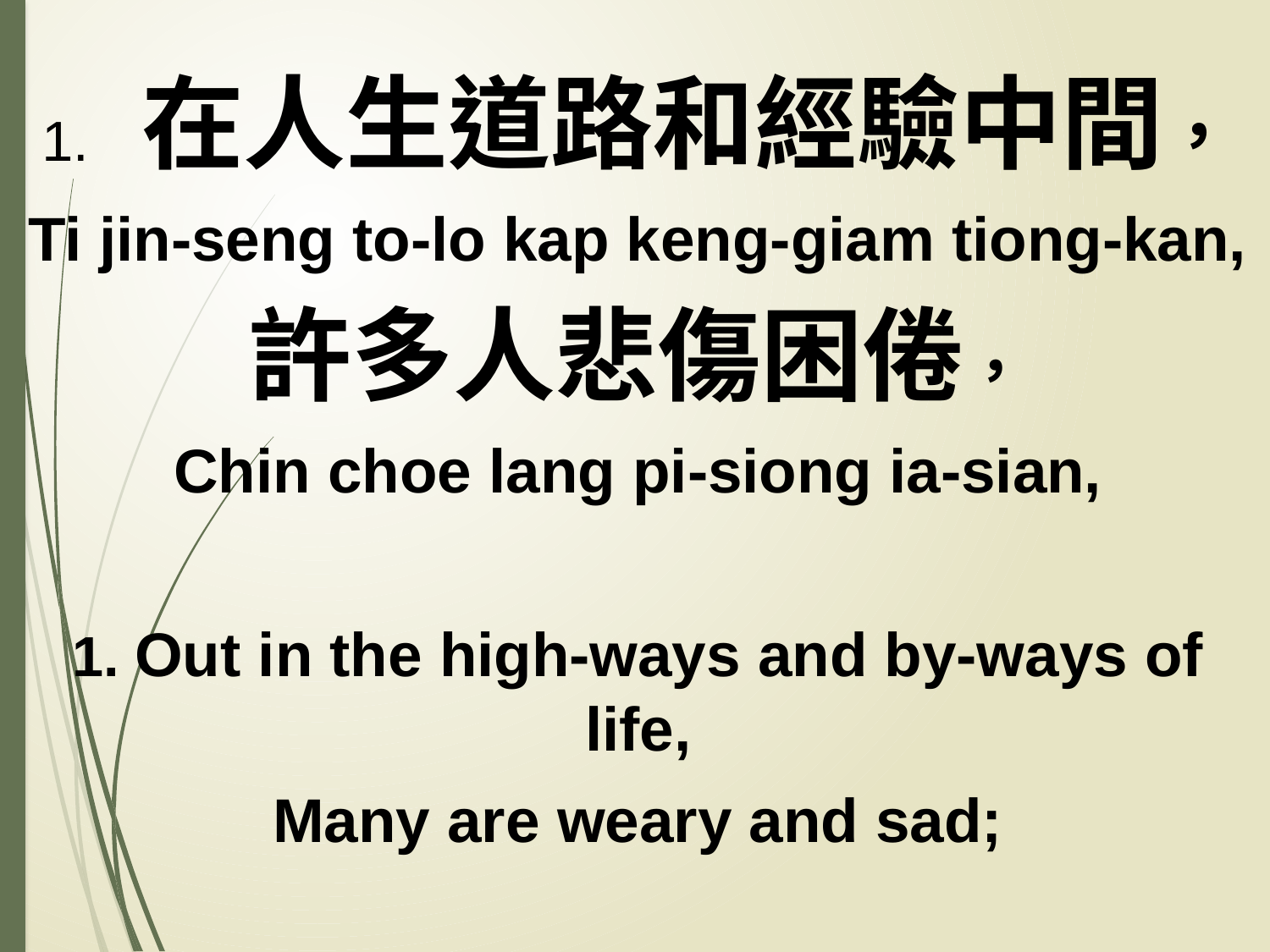

1. 在人生道路和經驗中間，
Ti jin-seng to-lo kap keng-giam tiong-kan,
許多人悲傷困倦，
Chin choe lang pi-siong ia-sian,

1. Out in the high-ways and by-ways of life,
Many are weary and sad;